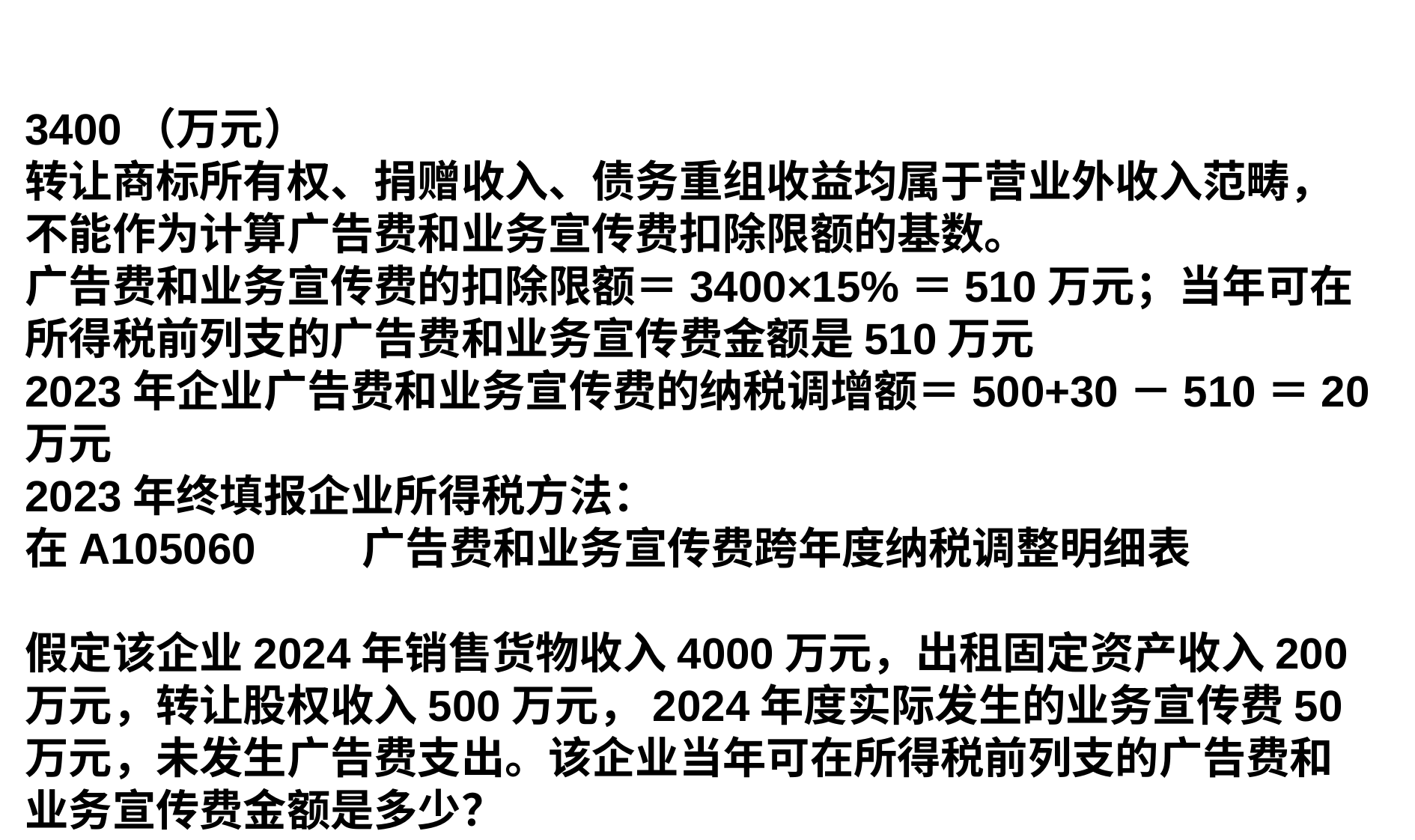

3400（万元）
转让商标所有权、捐赠收入、债务重组收益均属于营业外收入范畴，不能作为计算广告费和业务宣传费扣除限额的基数。
广告费和业务宣传费的扣除限额＝3400×15%＝510万元；当年可在所得税前列支的广告费和业务宣传费金额是510万元
2023年企业广告费和业务宣传费的纳税调增额＝500+30－510＝20万元
2023年终填报企业所得税方法：
在A105060	广告费和业务宣传费跨年度纳税调整明细表

假定该企业2024年销售货物收入4000万元，出租固定资产收入200万元，转让股权收入500万元，2024年度实际发生的业务宣传费50万元，未发生广告费支出。该企业当年可在所得税前列支的广告费和业务宣传费金额是多少？